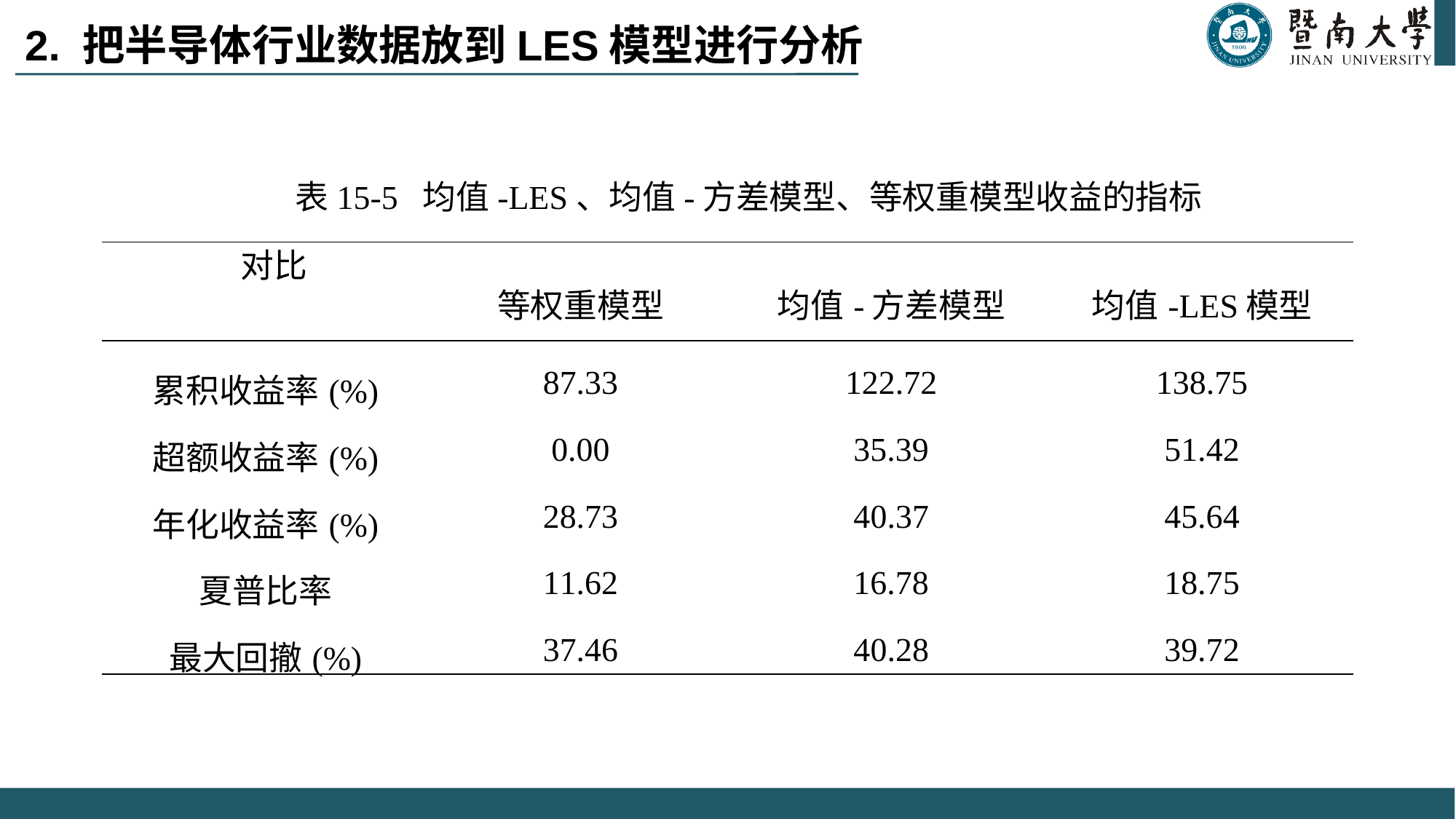

# 2. 把半导体行业数据放到LES模型进行分析
表15-5  均值-LES、均值-方差模型、等权重模型收益的指标对比
|  | 等权重模型 | 均值-方差模型 | 均值-LES模型 |
| --- | --- | --- | --- |
| 累积收益率(%) | 87.33 | 122.72 | 138.75 |
| 超额收益率(%) | 0.00 | 35.39 | 51.42 |
| 年化收益率(%) | 28.73 | 40.37 | 45.64 |
| 夏普比率 | 11.62 | 16.78 | 18.75 |
| 最大回撤(%) | 37.46 | 40.28 | 39.72 |